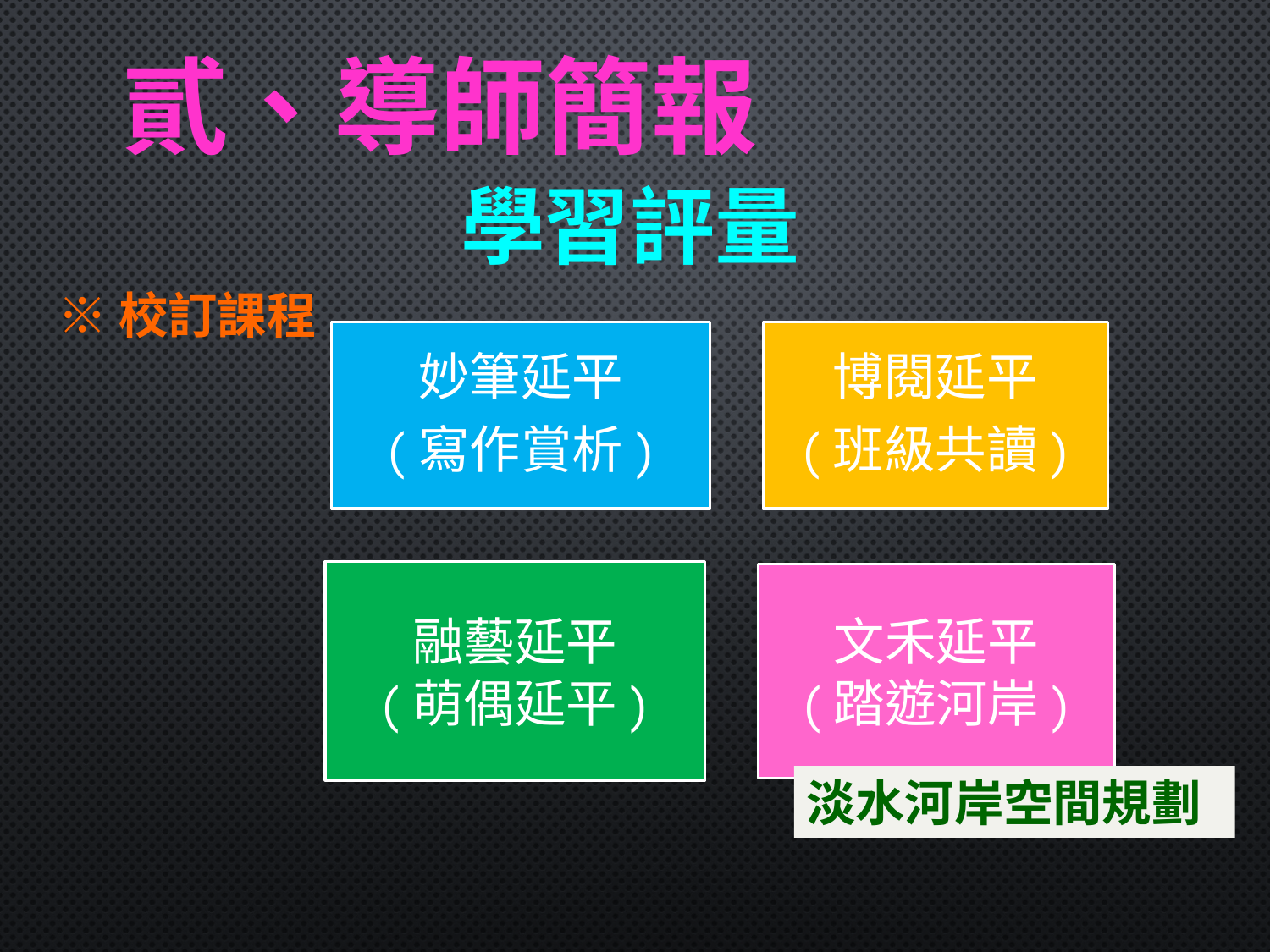

# 貳、導師簡報
學習評量
※校訂課程

妙筆延平
(寫作賞析)
博閱延平
(班級共讀)
融藝延平
(萌偶延平)
文禾延平
(踏遊河岸)
淡水河岸空間規劃